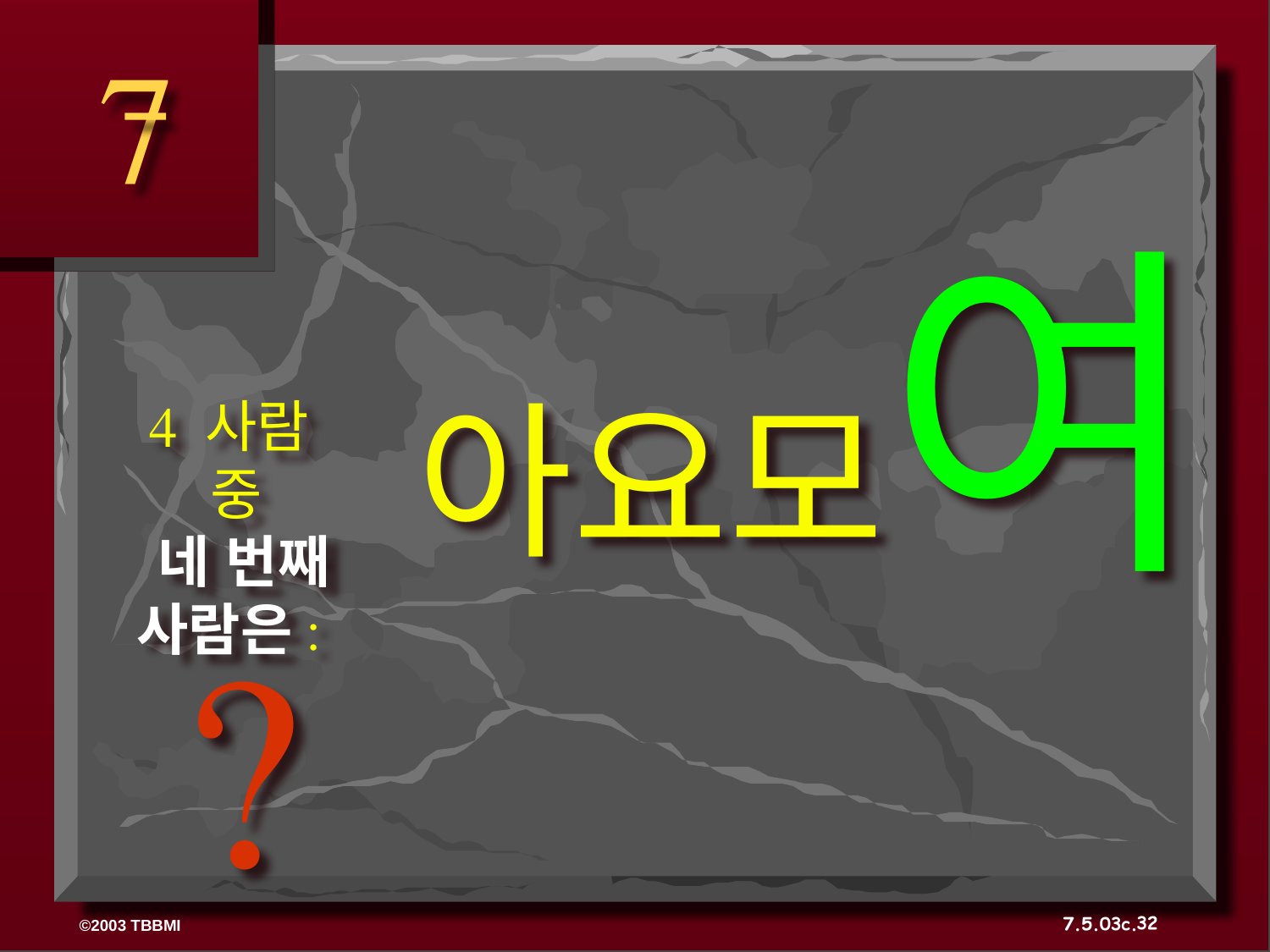

7

아요모여
?
4 사람
 중
 네 번째 사람은:

32